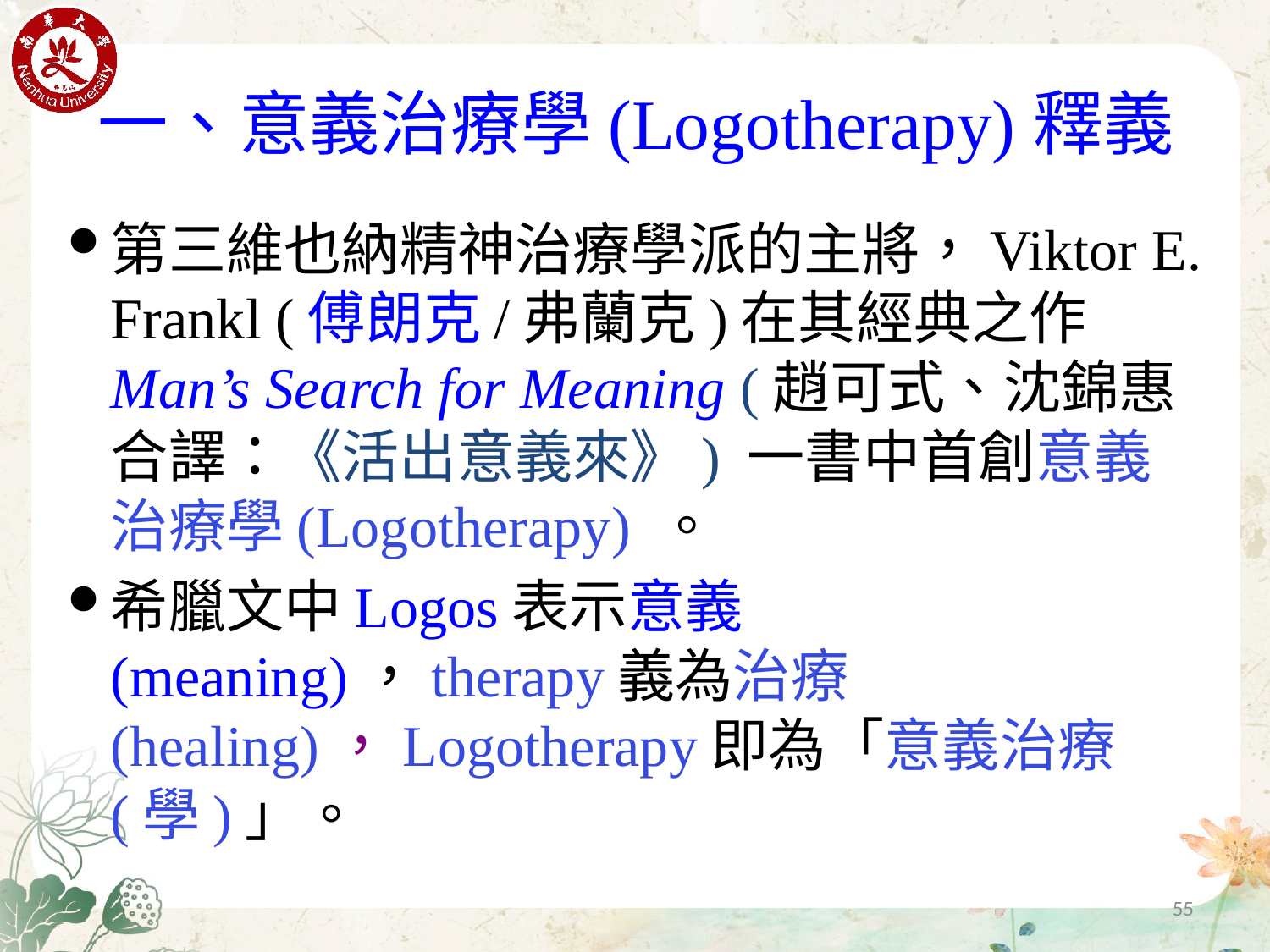

一、意義治療學(Logotherapy)釋義
第三維也納精神治療學派的主將，Viktor E. Frankl (傅朗克/弗蘭克)在其經典之作Man’s Search for Meaning (趙可式、沈錦惠合譯：《活出意義來》) 一書中首創意義治療學(Logotherapy) 。
希臘文中Logos表示意義(meaning)，therapy義為治療 (healing)，Logotherapy即為「意義治療(學)」。
55